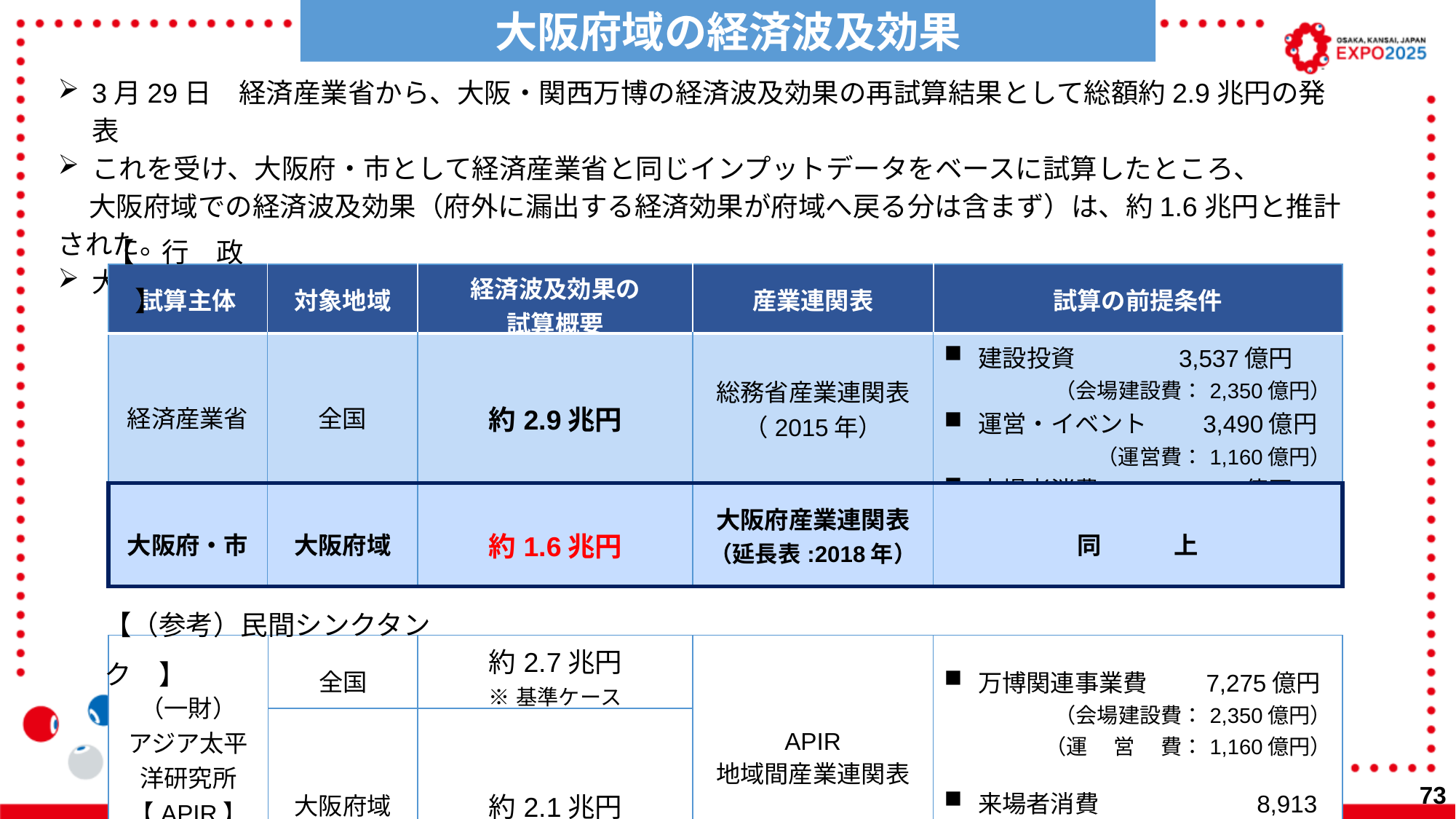

大阪府域の経済波及効果
3月29日　経済産業省から、大阪・関西万博の経済波及効果の再試算結果として総額約2.9兆円の発表
これを受け、大阪府・市として経済産業省と同じインプットデータをベースに試算したところ、
    大阪府域での経済波及効果（府外に漏出する経済効果が府域へ戻る分は含まず）は、約1.6兆円と推計された。
大阪府域の経済波及効果(約1.6兆円)は、全国における同効果(約2.9兆円)の 56％に相当
【　行　政　】
| 試算主体 | 対象地域 | 経済波及効果の 試算概要 | 産業連関表 | 試算の前提条件 |
| --- | --- | --- | --- | --- |
| 経済産業省 | 全国 | 約2.9兆円 | 総務省産業連関表 （2015年） | 建設投資　　　　3,537億円 （会場建設費：2,350億円） 運営・イベント　　3,490億円 （運営費：1,160億円） 来場者消費　　　7,050億円 |
| 大阪府・市 | 大阪府域 | 約1.6兆円 | 大阪府産業連関表 （延長表:2018年） | 同　　　上 |
【（参考）民間シンクタンク　】
| （一財） アジア太平洋研究所 【APIR】 | 全国 | 約2.7兆円 ※基準ケース | APIR 地域間産業連関表 | 万博関連事業費　 7,275億円 （会場建設費：2,350億円） （運 　営 　費：1,160億円） 来場者消費　　　　　　 8,913億円 |
| --- | --- | --- | --- | --- |
| 大阪府・市 | 大阪府域 | 約2.1兆円 | 大阪府産業連関表 （2018年） |  |
73